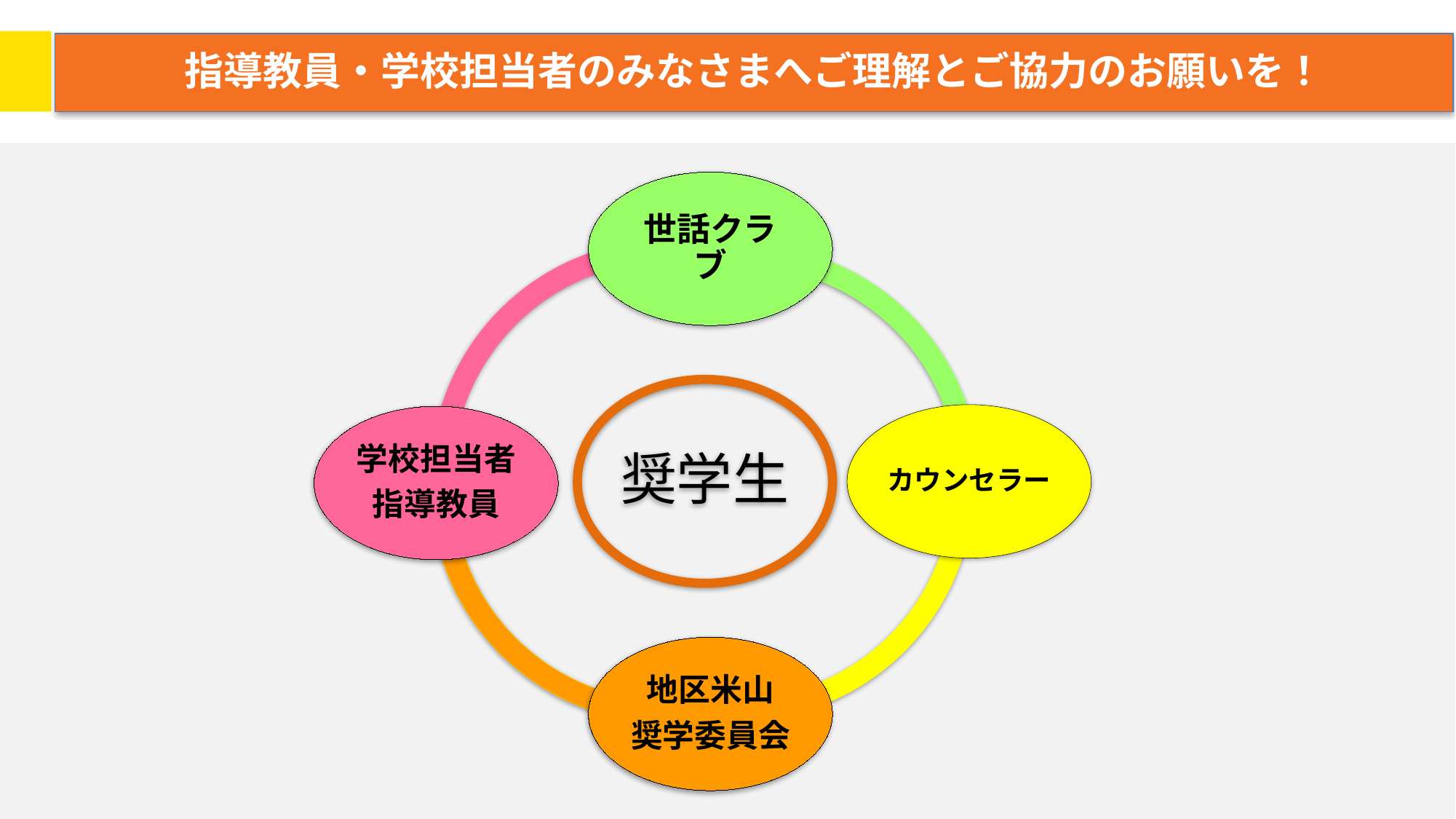

指導教員・学校担当者のみなさまへご理解とご協力のお願いを！
奨学生
世話クラブ
カウンセラー
地区米山
奨学委員会
学校担当者
指導教員